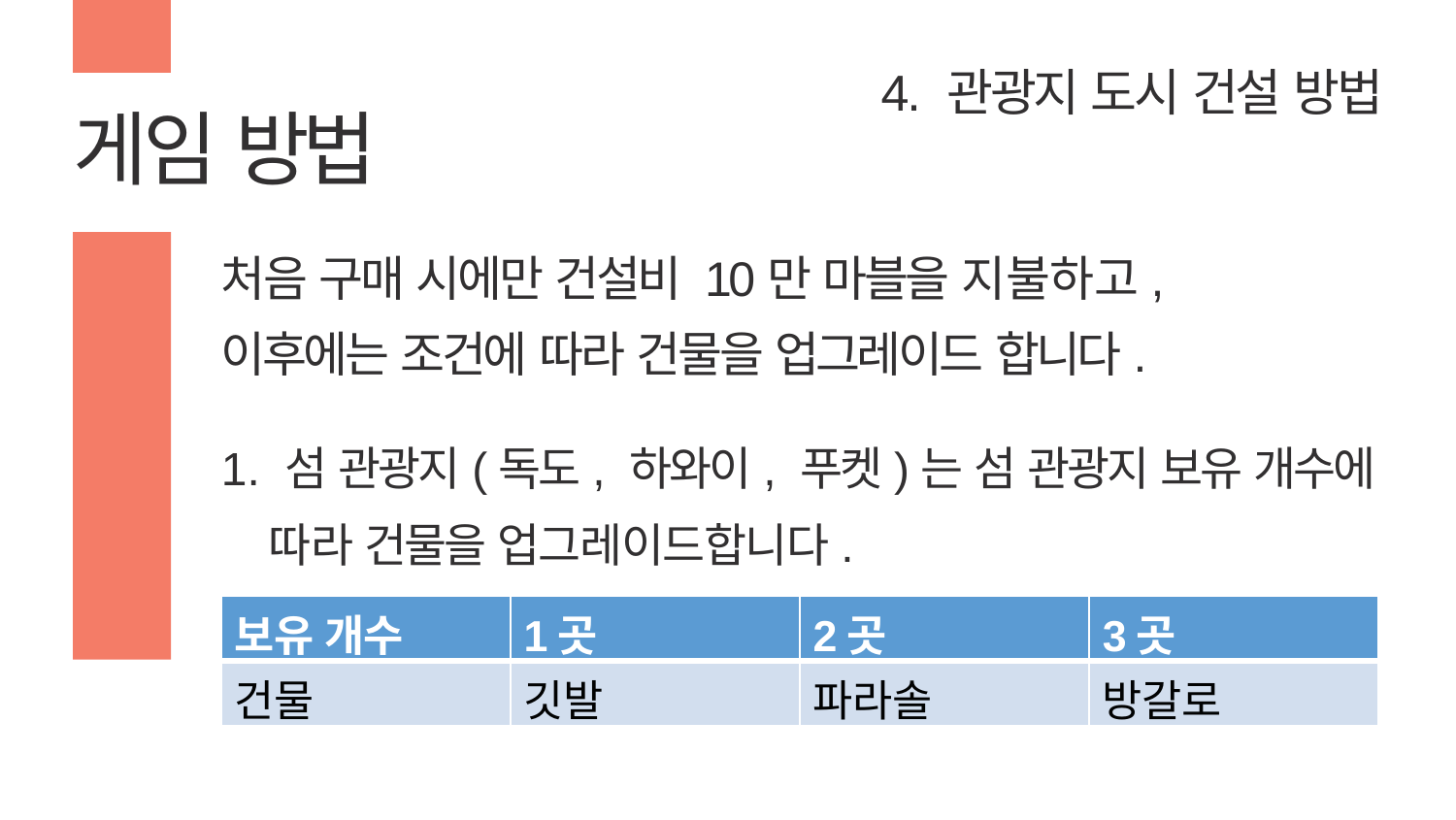

# 4. 관광지 도시 건설 방법
게임 방법
처음 구매 시에만 건설비 10만 마블을 지불하고,
이후에는 조건에 따라 건물을 업그레이드 합니다.
1. 섬 관광지(독도, 하와이, 푸켓)는 섬 관광지 보유 개수에
 따라 건물을 업그레이드합니다.

| 보유 개수 | 1곳 | 2곳 | 3곳 |
| --- | --- | --- | --- |
| 건물 | 깃발 | 파라솔 | 방갈로 |